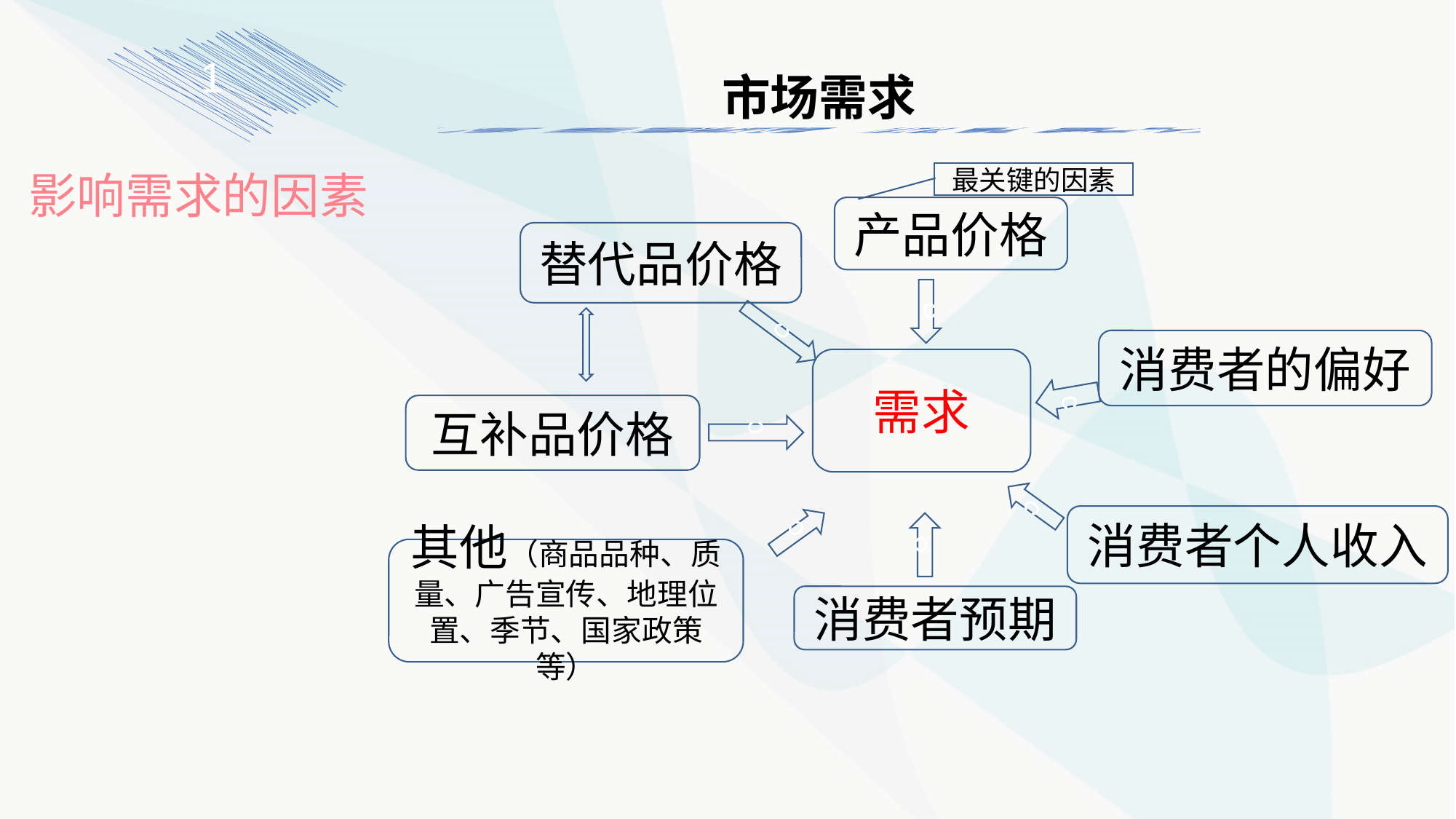

1
市场需求
影响需求的因素

最关键的因素
产品价格
替代品价格
c
c

消费者的偏好
需求
c
c
互补品价格
c
c
消费者个人收入
c
其他（商品品种、质量、广告宣传、地理位置、季节、国家政策等）
消费者预期